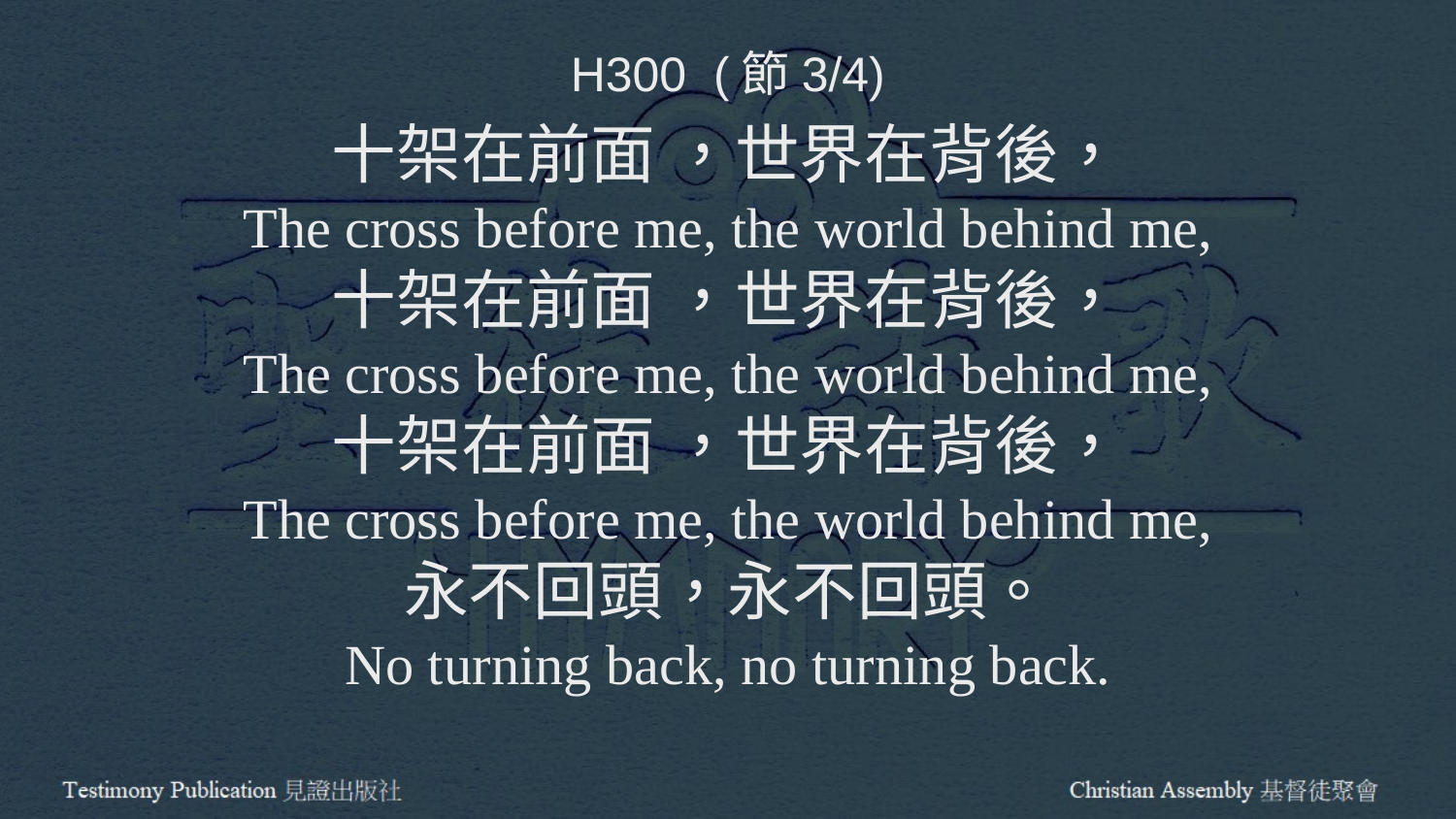

H300  (節3/4)
十架在前面 ，世界在背後，
The cross before me, the world behind me,
十架在前面 ，世界在背後，
The cross before me, the world behind me,
十架在前面 ，世界在背後，
The cross before me, the world behind me,
永不回頭，永不回頭。
No turning back, no turning back.